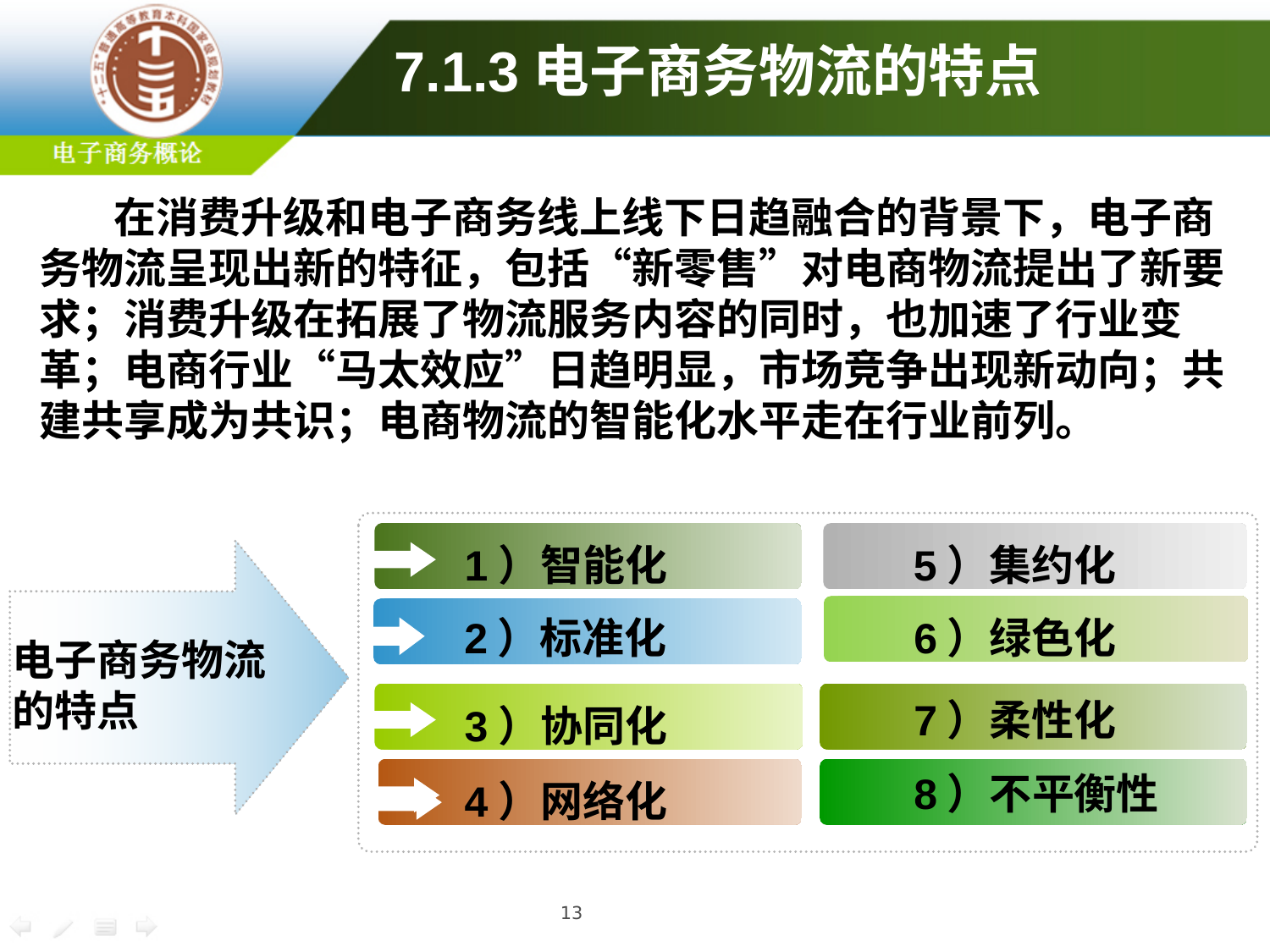

7.1.3电子商务物流的特点
在消费升级和电子商务线上线下日趋融合的背景下，电子商务物流呈现出新的特征，包括“新零售”对电商物流提出了新要求；消费升级在拓展了物流服务内容的同时，也加速了行业变革；电商行业“马太效应”日趋明显，市场竞争出现新动向；共建共享成为共识；电商物流的智能化水平走在行业前列。

1）智能化
5）集约化

2）标准化

6）绿色化
电子商务物流
的特点

7）柔性化
3）协同化

8）不平衡性
4）网络化

13